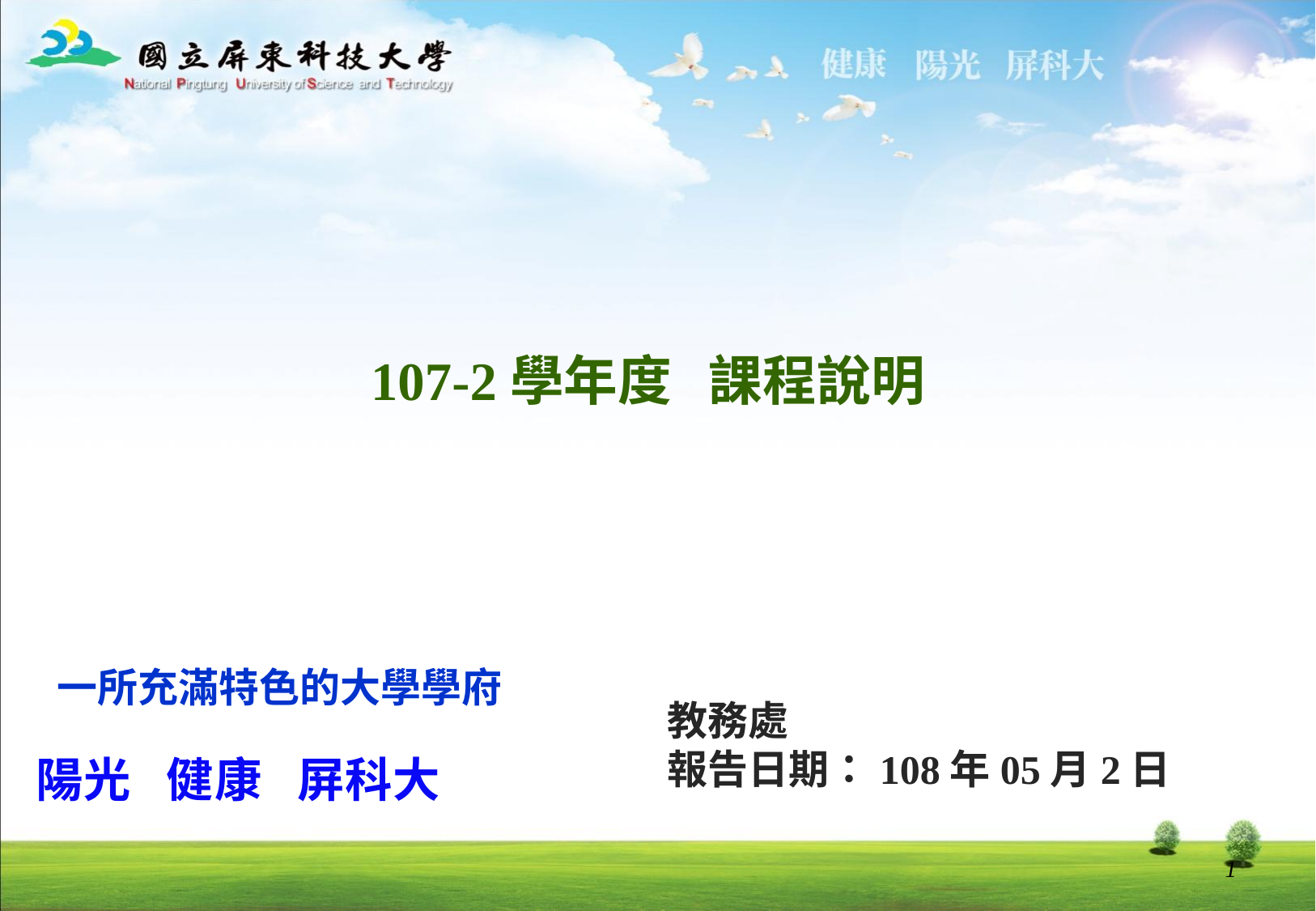

107-2學年度   課程說明
一所充滿特色的大學學府
教務處
報告日期：108年05月2日
陽光   健康   屏科大
1